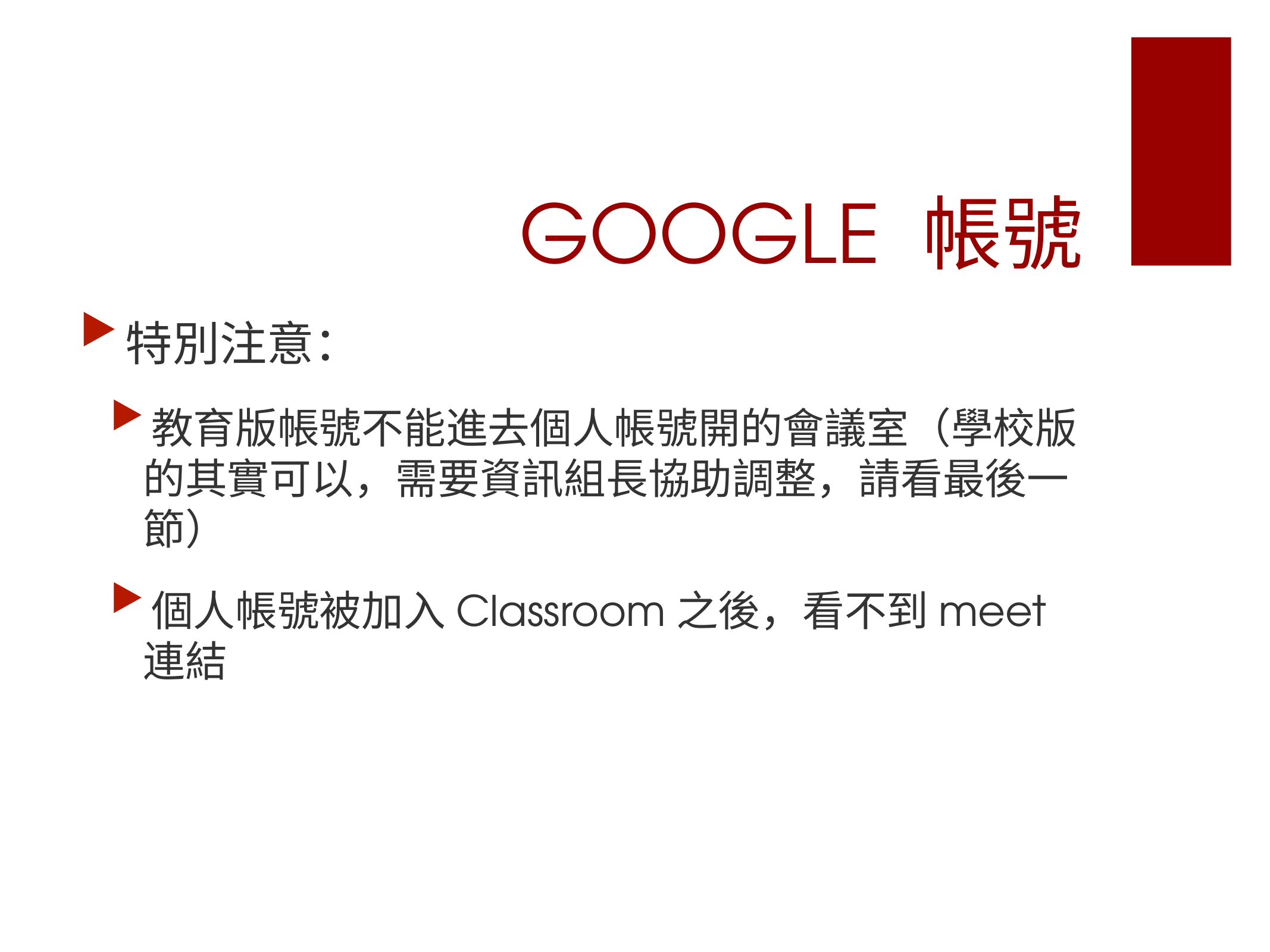

# GOOGLE 帳號
特別注意：
教育版帳號不能進去個人帳號開的會議室（學校版的其實可以，需要資訊組長協助調整，請看最後一節）
個人帳號被加入Classroom之後，看不到meet連結